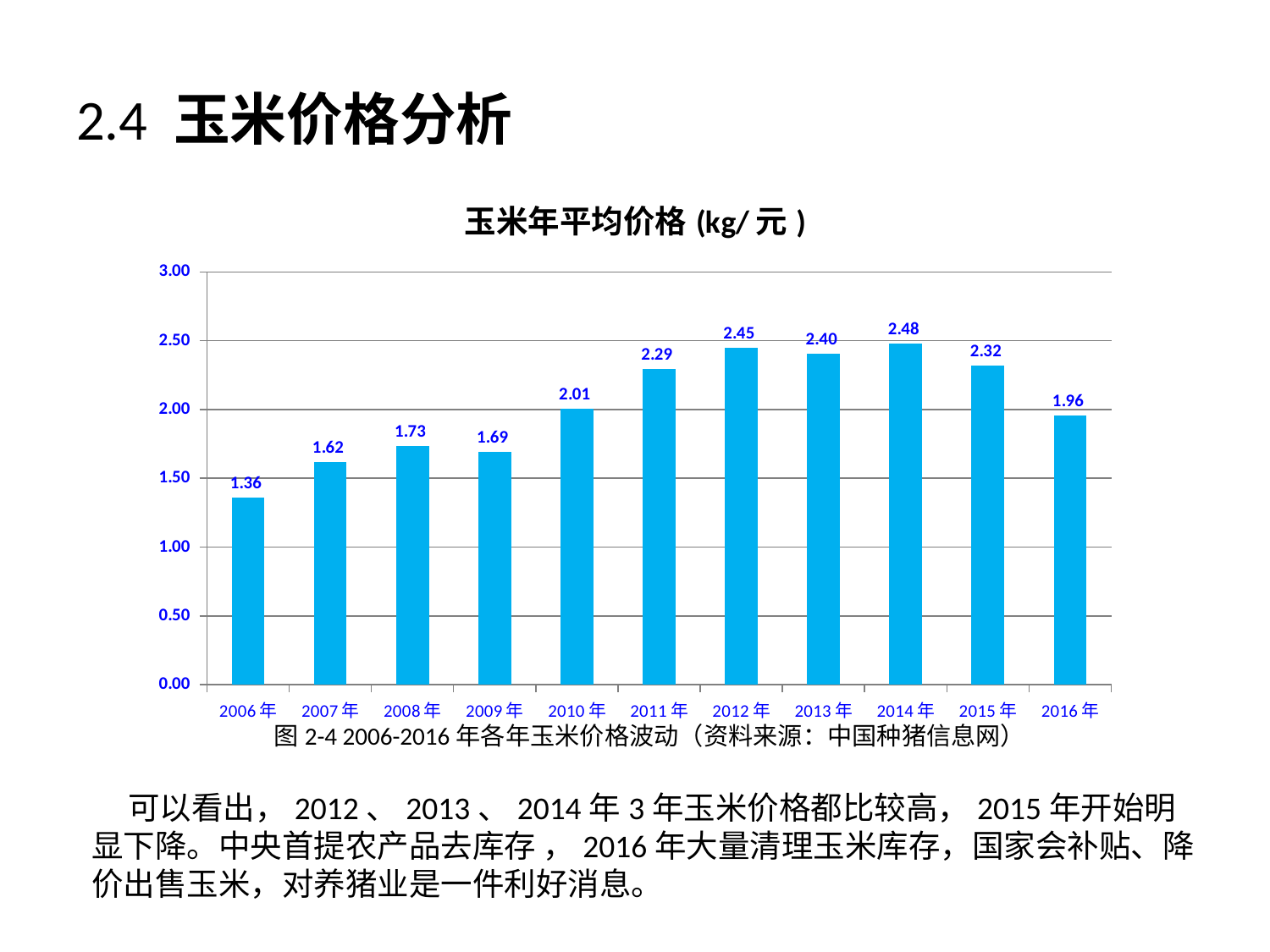

# 2.4 玉米价格分析

### Chart:

| Category | 玉米年平均价格(kg/元) |
|---|---|
| 2006年 | 1.36203319806185 |
| 2007年 | 1.61916666666667 |
| 2008年 | 1.73333333333333 |
| 2009年 | 1.69333333333333 |
| 2010年 | 2.0062844868901 |
| 2011年 | 2.29343747688288 |
| 2012年 | 2.44902953081394 |
| 2013年 | 2.40480560545679 |
| 2014年 | 2.48070731894287 |
| 2015年 | 2.31815450926561 |
| 2016年 | 1.95593663911846 |
图2-4 2006-2016年各年玉米价格波动（资料来源：中国种猪信息网）

    可以看出，2012、2013、2014年3年玉米价格都比较高，2015年开始明显下降。中央首提农产品去库存 ，2016年大量清理玉米库存，国家会补贴、降价出售玉米，对养猪业是一件利好消息。